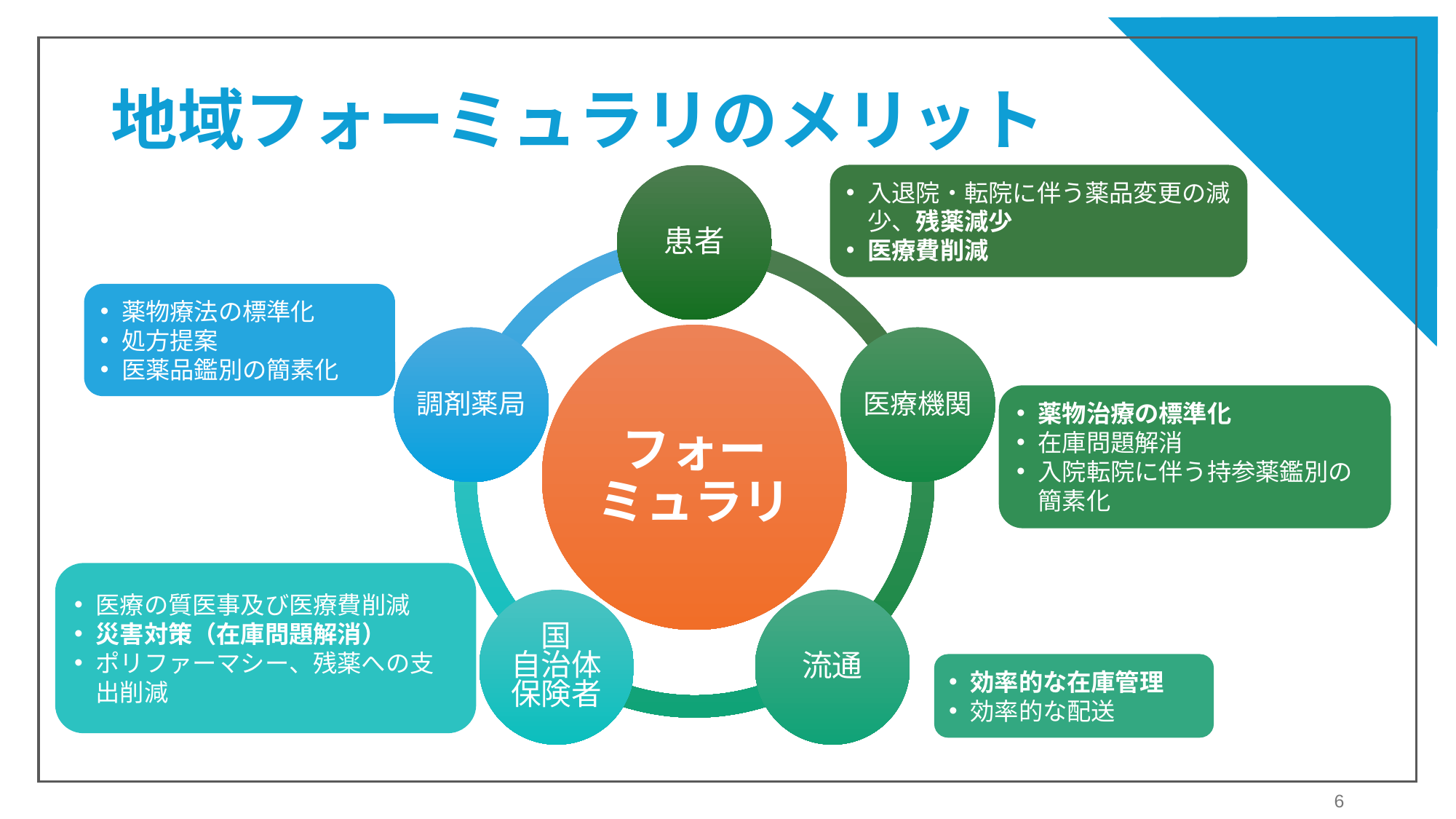

# 地域フォーミュラリのメリット
フォーミュラリ
患者
医療機関
流通
国
自治体保険者
調剤薬局
入退院・転院に伴う薬品変更の減少、残薬減少
医療費削減
薬物療法の標準化
処方提案
医薬品鑑別の簡素化
薬物治療の標準化
在庫問題解消
入院転院に伴う持参薬鑑別の簡素化
医療の質医事及び医療費削減
災害対策（在庫問題解消）
ポリファーマシー、残薬への支出削減
効率的な在庫管理
効率的な配送
6